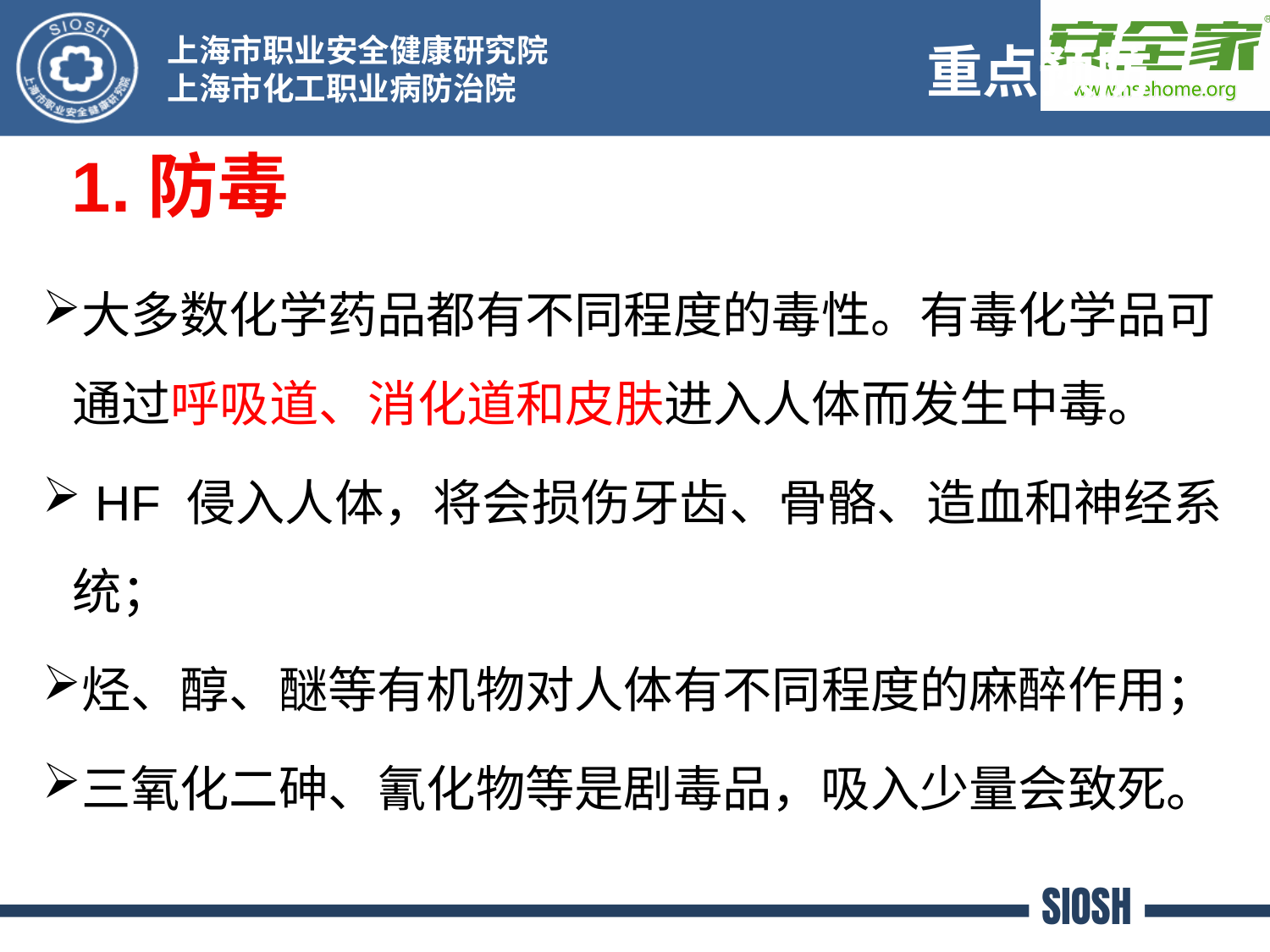

重点预防
1.防毒
大多数化学药品都有不同程度的毒性。有毒化学品可通过呼吸道、消化道和皮肤进入人体而发生中毒。
 HF 侵入人体，将会损伤牙齿、骨骼、造血和神经系统；
烃、醇、醚等有机物对人体有不同程度的麻醉作用；
三氧化二砷、氰化物等是剧毒品，吸入少量会致死。